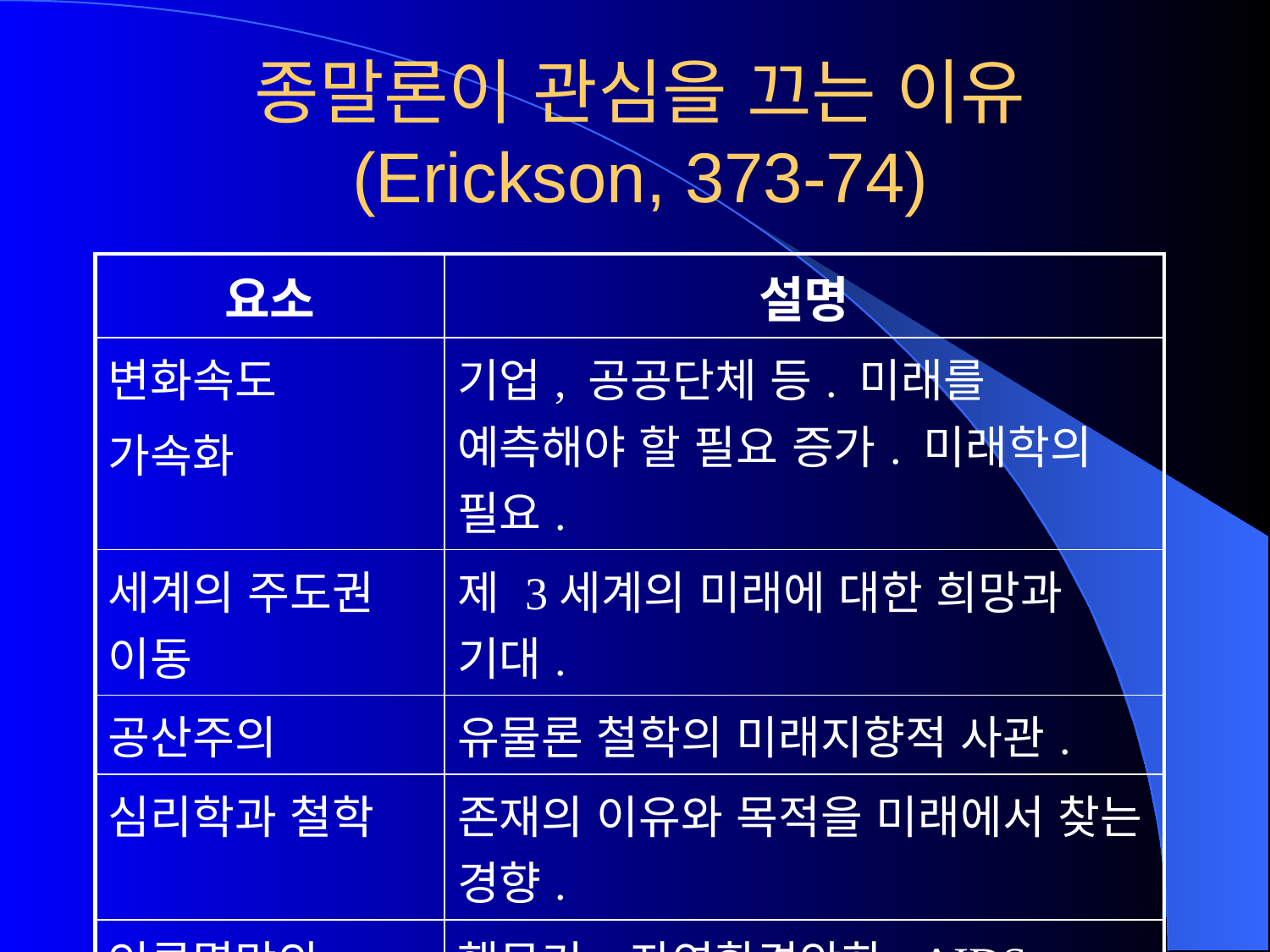

# 종말론이 관심을 끄는 이유 (Erickson, 373-74)
| 요소 | 설명 |
| --- | --- |
| 변화속도 가속화 | 기업, 공공단체 등. 미래를 예측해야 할 필요 증가. 미래학의 필요. |
| 세계의 주도권 이동 | 제 3세계의 미래에 대한 희망과 기대. |
| 공산주의 | 유물론 철학의 미래지향적 사관. |
| 심리학과 철학 | 존재의 이유와 목적을 미래에서 찾는 경향. |
| 인류멸망의 위협 | 핵무기. 자연환경악화. AIDS…. |